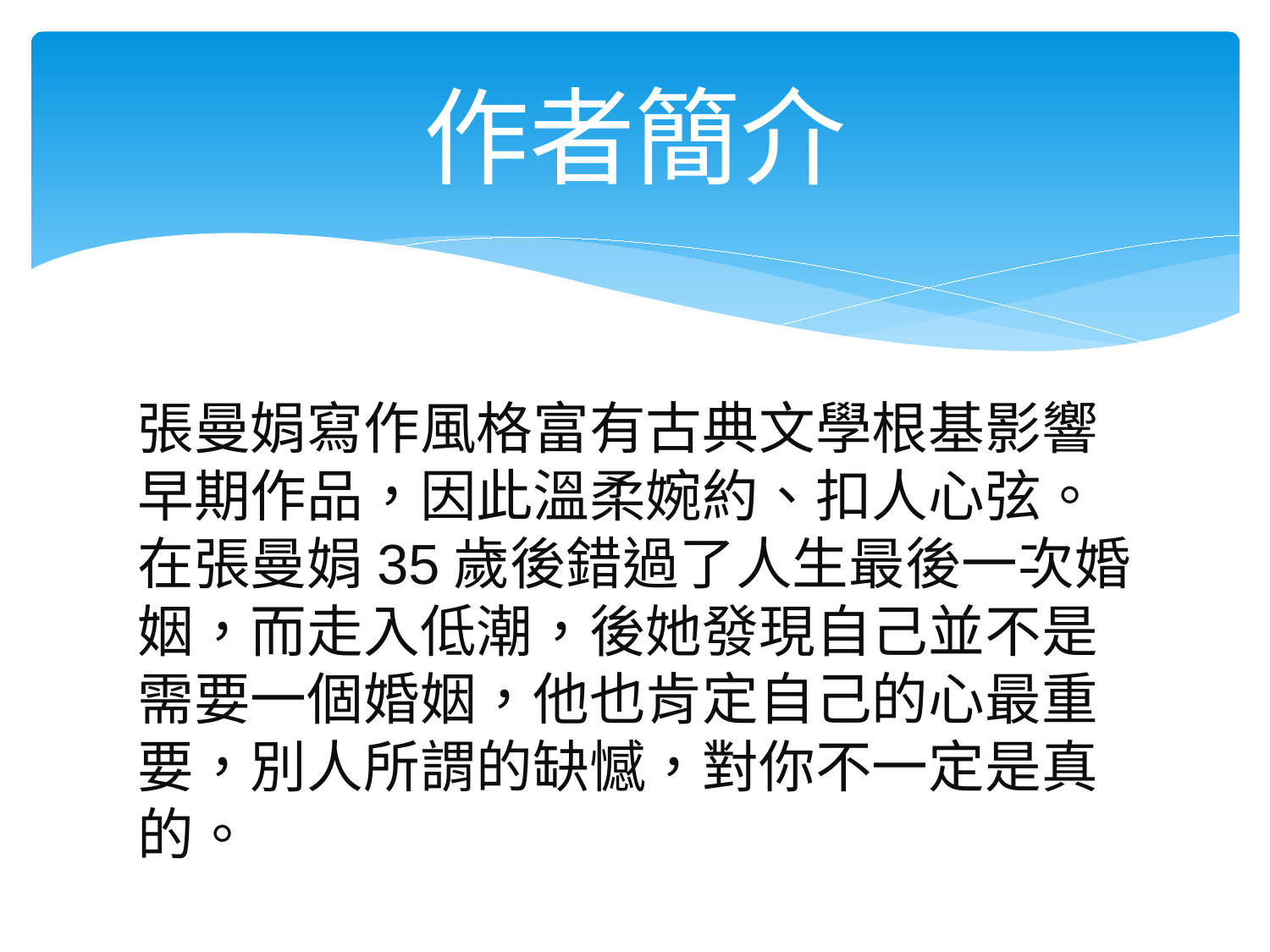

# 作者簡介
張曼娟寫作風格富有古典文學根基影響早期作品，因此溫柔婉約、扣人心弦。在張曼娟35歲後錯過了人生最後一次婚姻，而走入低潮，後她發現自己並不是需要一個婚姻，他也肯定自己的心最重要，別人所謂的缺憾，對你不一定是真的。